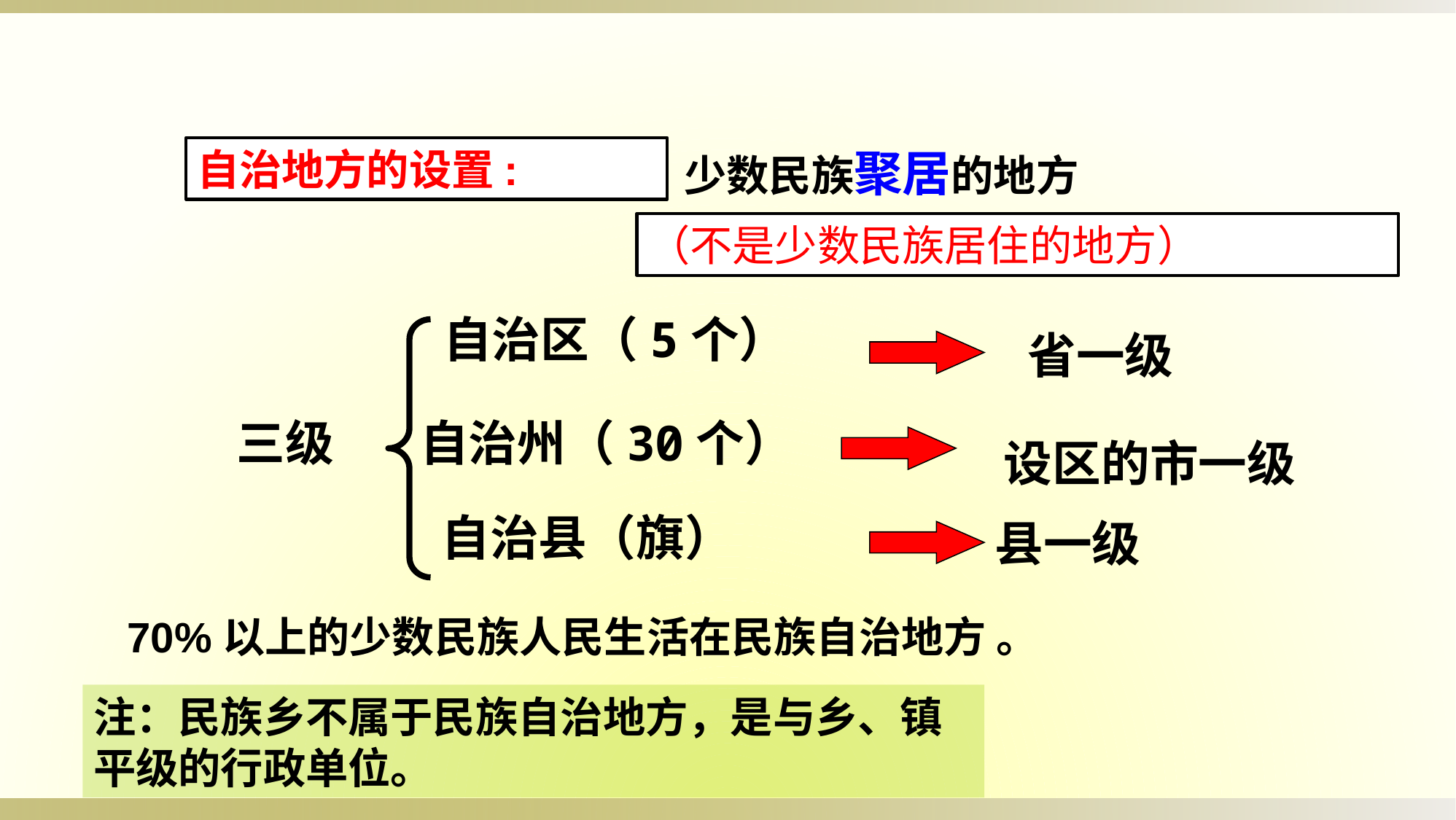

少数民族聚居的地方

自治地方的设置:
（不是少数民族居住的地方）
自治区（5个）

省一级

三级
自治州（30个）

设区的市一级
自治县（旗）
县一级

 70%以上的少数民族人民生活在民族自治地方 。
注：民族乡不属于民族自治地方，是与乡、镇平级的行政单位。